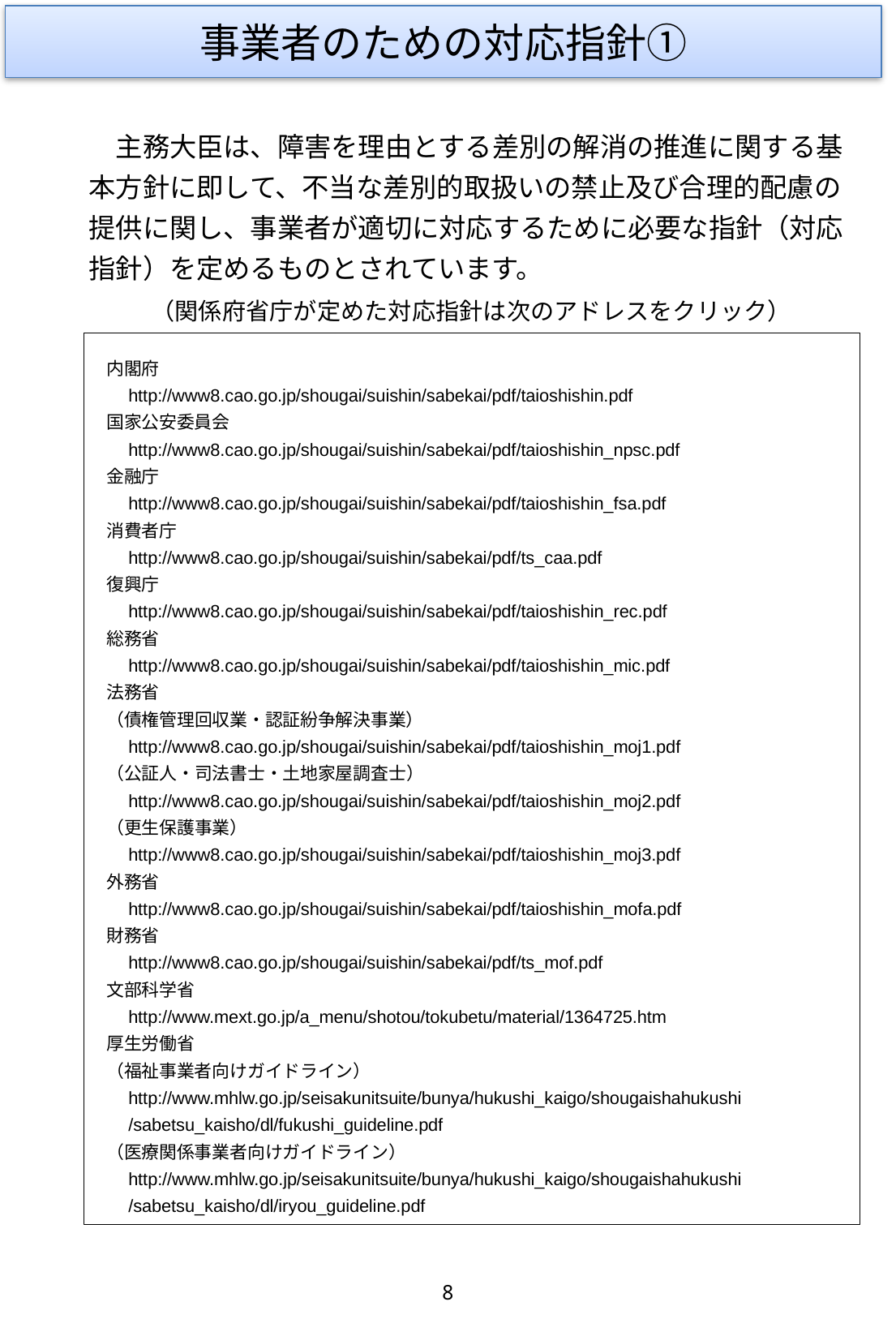

事業者のための対応指針①
　主務大臣は、障害を理由とする差別の解消の推進に関する基本方針に即して、不当な差別的取扱いの禁止及び合理的配慮の提供に関し、事業者が適切に対応するために必要な指針（対応指針）を定めるものとされています。
（関係府省庁が定めた対応指針は次のアドレスをクリック）

　内閣府
　　http://www8.cao.go.jp/shougai/suishin/sabekai/pdf/taioshishin.pdf
　国家公安委員会
　　http://www8.cao.go.jp/shougai/suishin/sabekai/pdf/taioshishin_npsc.pdf
　金融庁
　　http://www8.cao.go.jp/shougai/suishin/sabekai/pdf/taioshishin_fsa.pdf
　消費者庁
　　http://www8.cao.go.jp/shougai/suishin/sabekai/pdf/ts_caa.pdf
　復興庁
　　http://www8.cao.go.jp/shougai/suishin/sabekai/pdf/taioshishin_rec.pdf
　総務省
　　http://www8.cao.go.jp/shougai/suishin/sabekai/pdf/taioshishin_mic.pdf
　法務省
　（債権管理回収業・認証紛争解決事業）
　　http://www8.cao.go.jp/shougai/suishin/sabekai/pdf/taioshishin_moj1.pdf
　（公証人・司法書士・土地家屋調査士）
　　http://www8.cao.go.jp/shougai/suishin/sabekai/pdf/taioshishin_moj2.pdf
　（更生保護事業）
　　http://www8.cao.go.jp/shougai/suishin/sabekai/pdf/taioshishin_moj3.pdf
　外務省
　　http://www8.cao.go.jp/shougai/suishin/sabekai/pdf/taioshishin_mofa.pdf
　財務省
　　http://www8.cao.go.jp/shougai/suishin/sabekai/pdf/ts_mof.pdf
　文部科学省
　　http://www.mext.go.jp/a_menu/shotou/tokubetu/material/1364725.htm
　厚生労働省
　（福祉事業者向けガイドライン）
　　http://www.mhlw.go.jp/seisakunitsuite/bunya/hukushi_kaigo/shougaishahukushi
　　/sabetsu_kaisho/dl/fukushi_guideline.pdf
　（医療関係事業者向けガイドライン）
　　http://www.mhlw.go.jp/seisakunitsuite/bunya/hukushi_kaigo/shougaishahukushi
　　/sabetsu_kaisho/dl/iryou_guideline.pdf

8